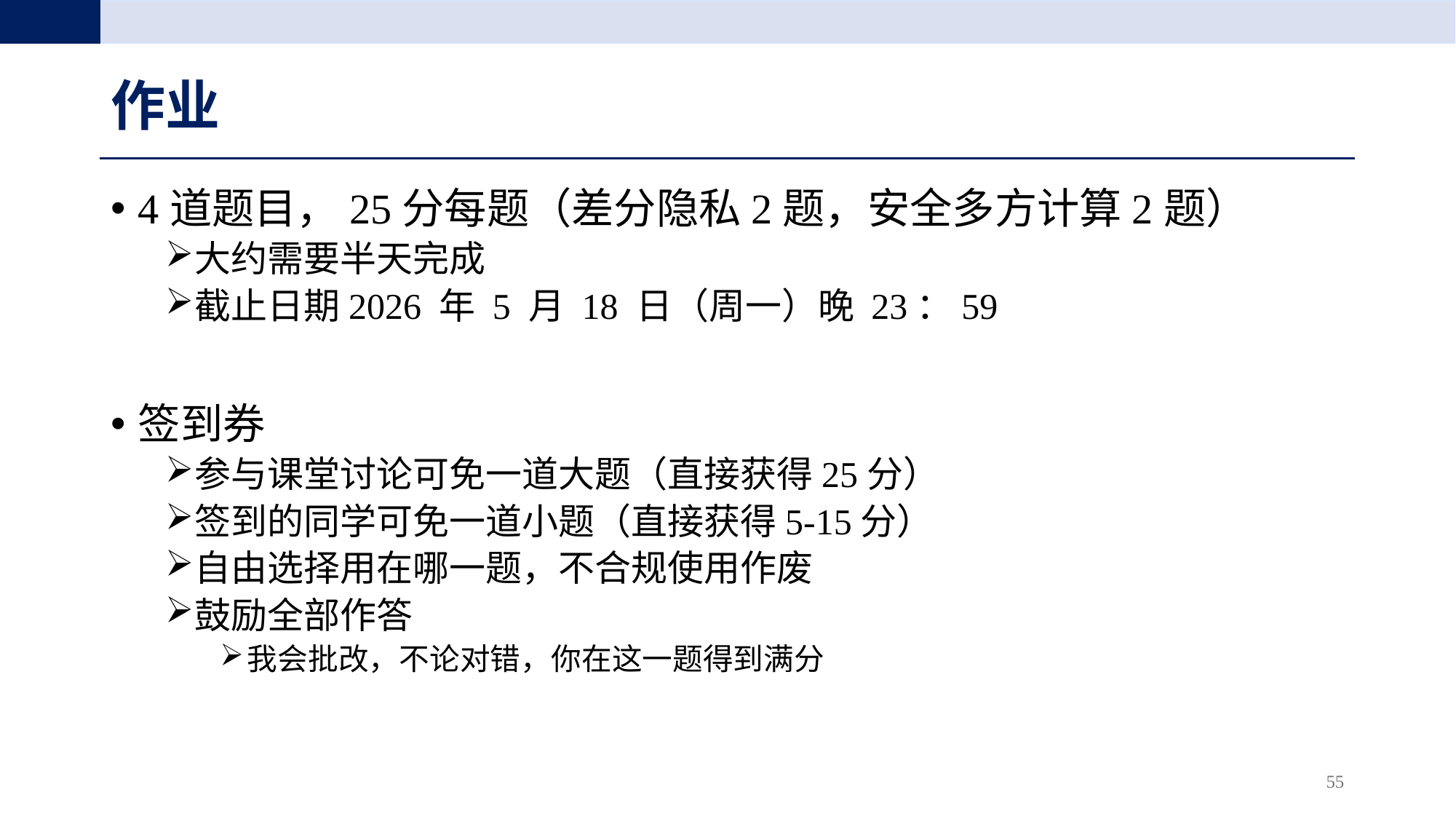

# 作业
4道题目，25分每题（差分隐私2题，安全多方计算2题）
大约需要半天完成
截止日期2026 年 5 月 18 日（周一）晚 23：59

签到券
参与课堂讨论可免一道大题（直接获得25分）
签到的同学可免一道小题（直接获得5-15分）
自由选择用在哪一题，不合规使用作废
鼓励全部作答
我会批改，不论对错，你在这一题得到满分
55